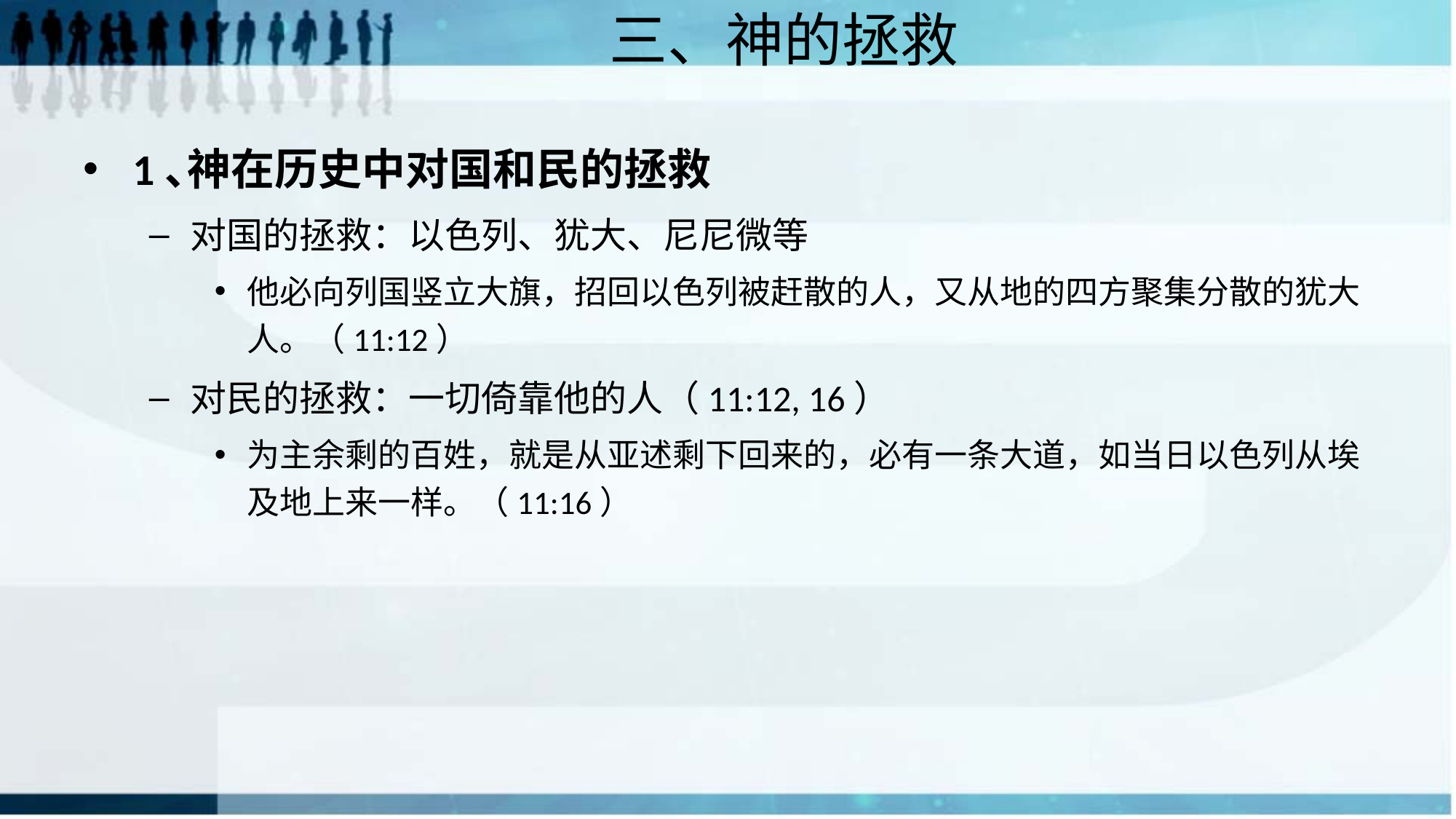

# 三、神的拯救
1､神在历史中对国和民的拯救
对国的拯救：以色列、犹大、尼尼微等
他必向列国竖立大旗，招回以色列被赶散的人，又从地的四方聚集分散的犹大人。（11:12）
对民的拯救：一切倚靠他的人（11:12, 16）
为主余剩的百姓，就是从亚述剩下回来的，必有一条大道，如当日以色列从埃及地上来一样。（11:16）